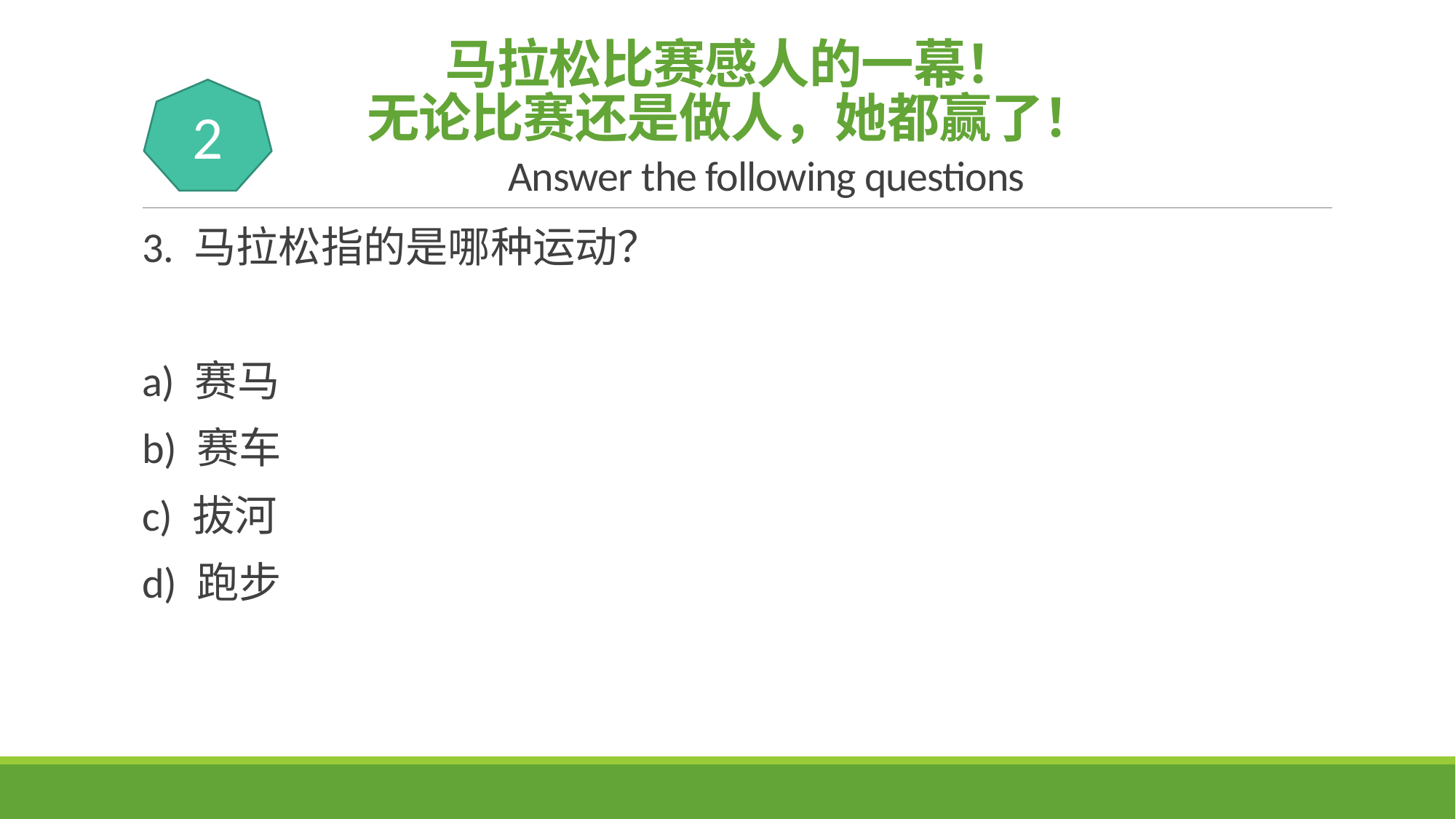

# 马拉松比赛感人的一幕！ 无论比赛还是做人，她都赢了！ Answer the following questions
2
3. 马拉松指的是哪种运动？

a) 赛马
b) 赛车
c) 拔河
d) 跑步